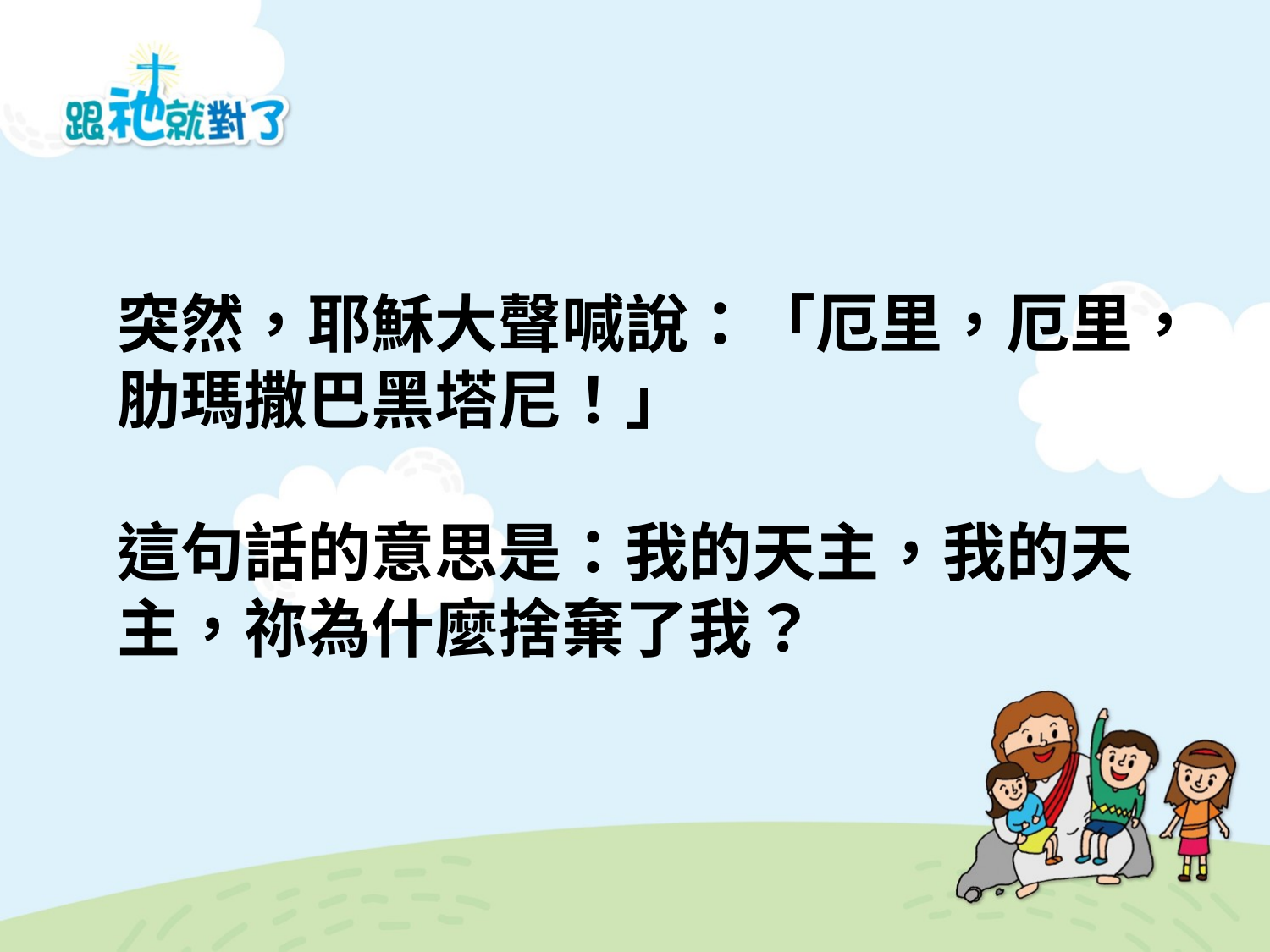

突然，耶穌大聲喊說：「厄里，厄里，肋瑪撒巴黑塔尼！」

這句話的意思是：我的天主，我的天主，祢為什麼捨棄了我？